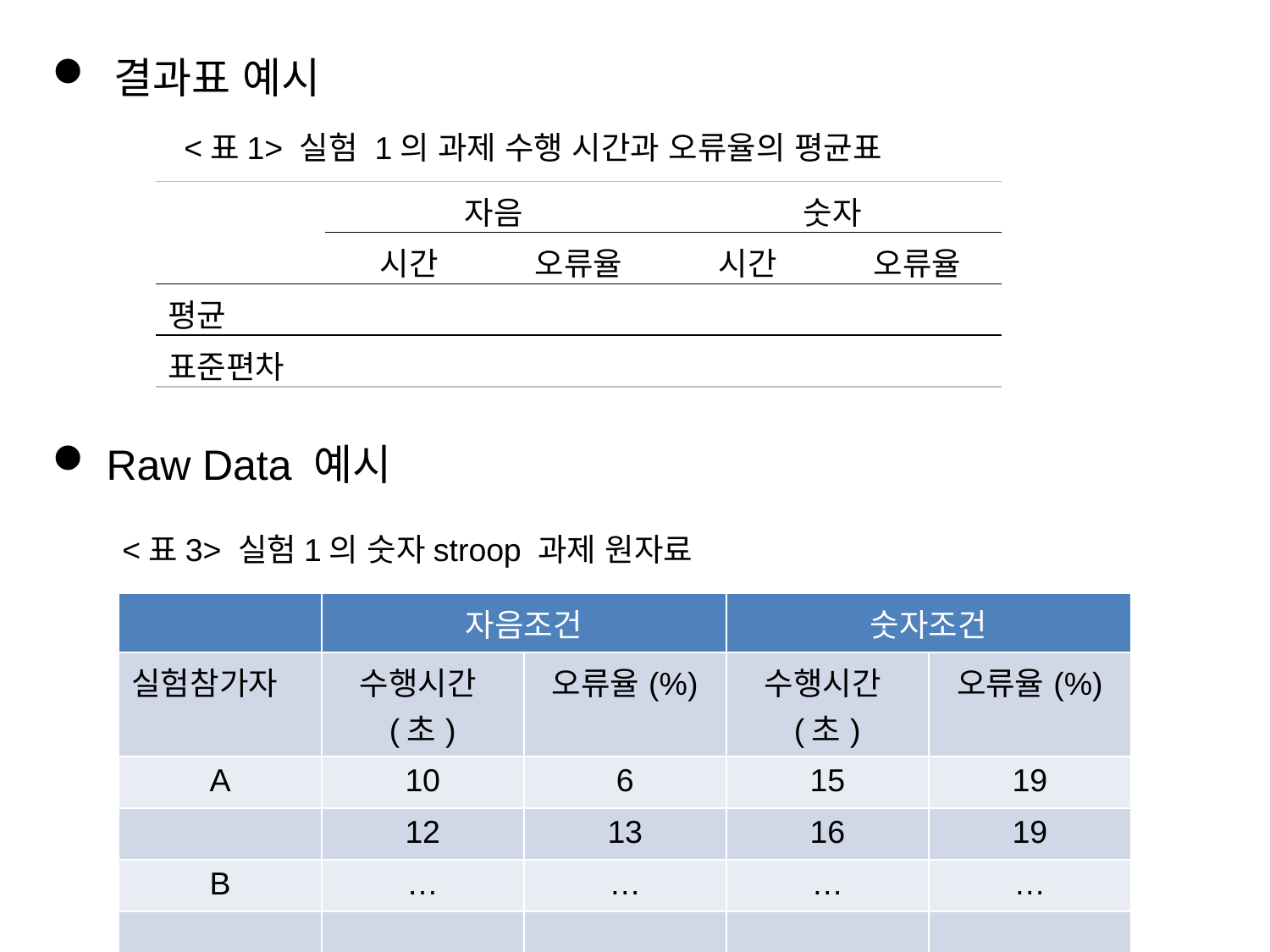

결과표 예시
<표1> 실험 1의 과제 수행 시간과 오류율의 평균표
|  | 자음 |  | 숫자 |  |
| --- | --- | --- | --- | --- |
|  | 시간 | 오류율 | 시간 | 오류율 |
| 평균 |  |  |  |  |
| 표준편차 |  |  |  |  |
 Raw Data 예시
<표3> 실험1의 숫자stroop 과제 원자료
|  | 자음조건 |  | 숫자조건 |  |
| --- | --- | --- | --- | --- |
| 실험참가자 | 수행시간(초) | 오류율(%) | 수행시간(초) | 오류율(%) |
| A | 10 | 6 | 15 | 19 |
|  | 12 | 13 | 16 | 19 |
| B | … | … | … | … |
|  |  |  |  |  |